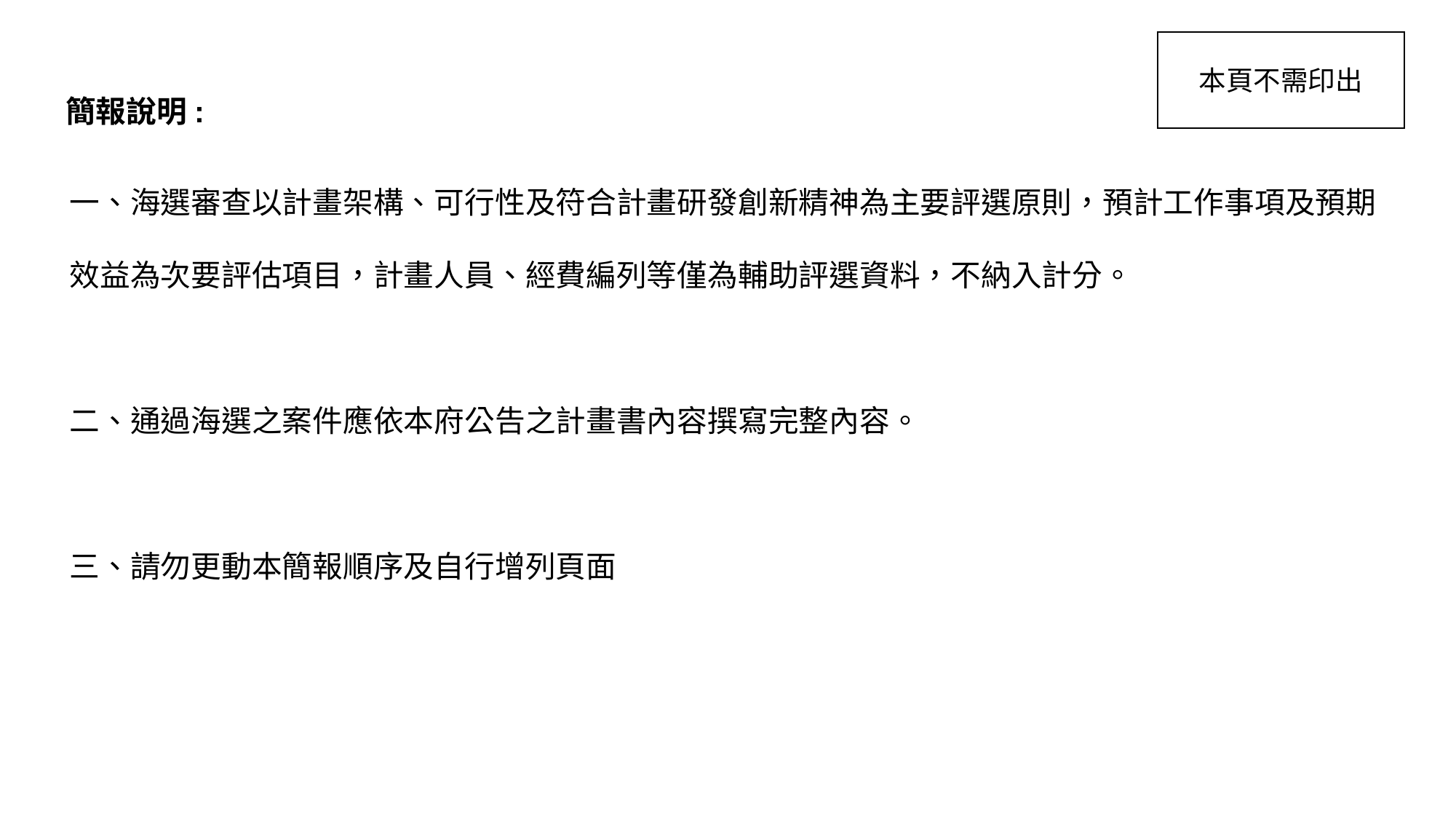

本頁不需印出
簡報說明:
一、海選審查以計畫架構、可行性及符合計畫研發創新精神為主要評選原則，預計工作事項及預期效益為次要評估項目，計畫人員、經費編列等僅為輔助評選資料，不納入計分。

二、通過海選之案件應依本府公告之計畫書內容撰寫完整內容。

三、請勿更動本簡報順序及自行增列頁面